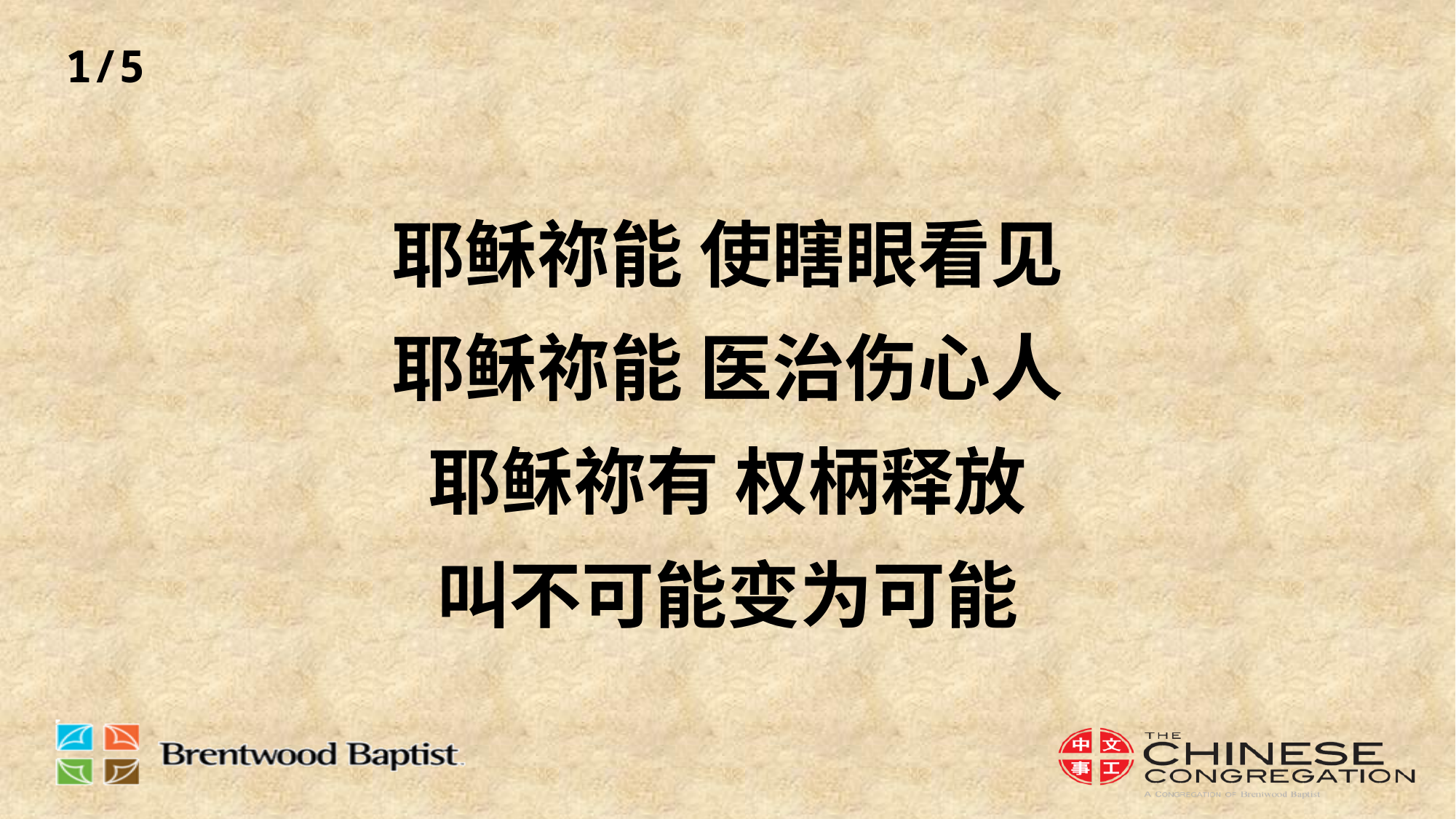

1/5
# 耶稣祢能 使瞎眼看见 耶稣祢能 医治伤心人 耶稣祢有 权柄释放 叫不可能变为可能